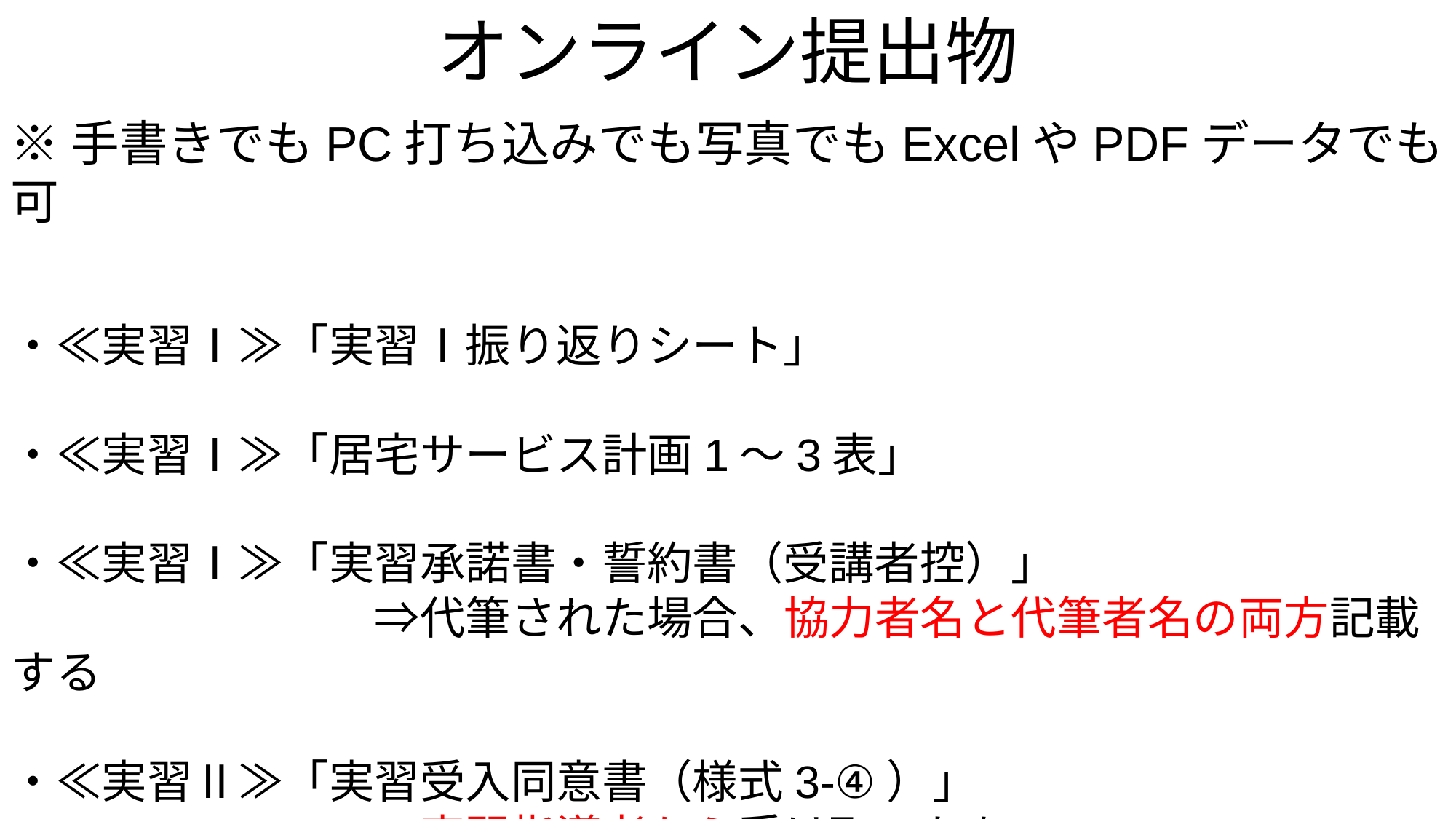

オンライン提出物

※手書きでもPC打ち込みでも写真でもExcelやPDFデータでも可

・≪実習Ⅰ≫「実習Ⅰ振り返りシート」

・≪実習Ⅰ≫「居宅サービス計画1～3表」

・≪実習Ⅰ≫「実習承諾書・誓約書（受講者控）」
　　　　　　　　⇒代筆された場合、協力者名と代筆者名の両方記載する

・≪実習Ⅱ≫「実習受入同意書（様式3-④）」
　　　　　　　　⇒実習指導者から受け取ったもの
　　　　　　※ご自身が書いた実習実施同意書（様式3-③）ではありません